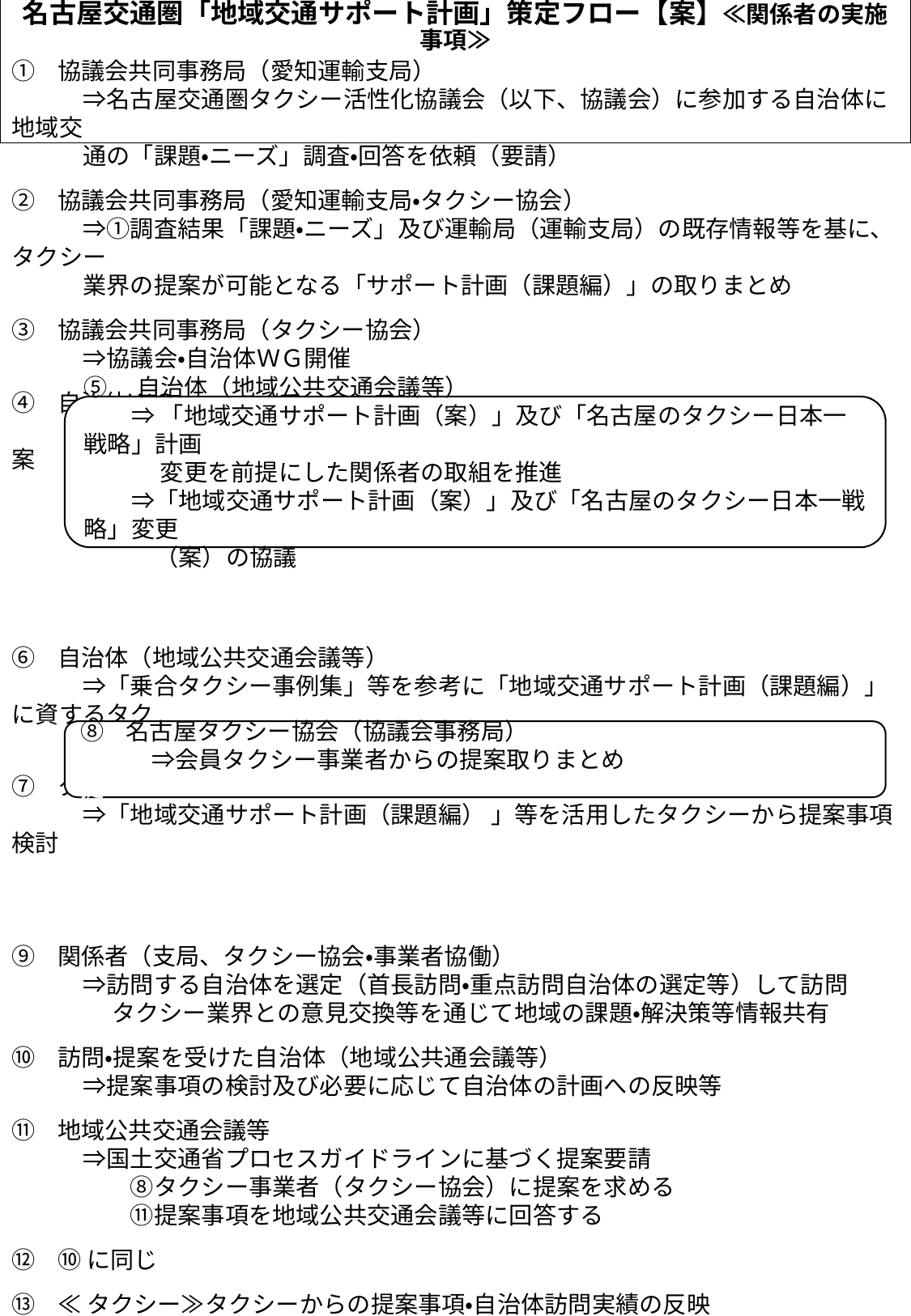

# 名古屋交通圏「地域交通サポート計画」策定フロー【案】≪関係者の実施事項≫
協議会共同事務局（愛知運輸支局）
　　　⇒名古屋交通圏タクシー活性化協議会（以下、協議会）に参加する自治体に地域交
　　　通の「課題・ニーズ」調査・回答を依頼（要請）

協議会共同事務局（愛知運輸支局・タクシー協会）
　　　⇒①調査結果「課題・ニーズ」及び運輸局（運輸支局）の既存情報等を基に、タクシー
　　　業界の提案が可能となる「サポート計画（課題編）」の取りまとめ

協議会共同事務局（タクシー協会）
　　　⇒協議会・自治体ＷＧ開催

自治体ＷＧ
　　　⇒②「日本一戦略計画変更（案）」記載事項・計画変更（案）協議・協議会提案

自治体（地域公共交通会議等）
　　　⇒「乗合タクシー事例集」等を参考に「地域交通サポート計画（課題編）」に資するタク
　　　シーの活用方法等の検討

タクシー事業者
　　　⇒「地域交通サポート計画（課題編） 」等を活用したタクシーから提案事項検討

関係者（支局、タクシー協会・事業者協働）
　　　⇒訪問する自治体を選定（首長訪問・重点訪問自治体の選定等）して訪問
　　　　 タクシー業界との意見交換等を通じて地域の課題・解決策等情報共有

訪問・提案を受けた自治体（地域公共通会議等）
　　　⇒提案事項の検討及び必要に応じて自治体の計画への反映等

地域公共交通会議等
　　　⇒国土交通省プロセスガイドラインに基づく提案要請
　　　　　⑧タクシー事業者（タクシー協会）に提案を求める
　　　　　⑪提案事項を地域公共交通会議等に回答する

⑩に同じ

≪タクシー≫タクシーからの提案事項・自治体訪問実績の反映
　　　≪自治体・地域公共交通会議≫
　　　　 タクシーからの提案事項に係る検討状況の反映（報告）

タクシー協会・タクシー事業者・自治体⇒「地域交通サポート計画」に掲載された事項を関係者協働してフォロー（ＰＤＣＡ）
⑤　自治体（地域公共交通会議等）
　　⇒ 「地域交通サポート計画（案）」及び「名古屋のタクシー日本一戦略」計画
　　　 変更を前提にした関係者の取組を推進
　　⇒「地域交通サポート計画（案）」及び「名古屋のタクシー日本一戦略」変更
　　　（案）の協議
名古屋タクシー協会（協議会事務局）
　　　⇒会員タクシー事業者からの提案取りまとめ（地域の総意における提